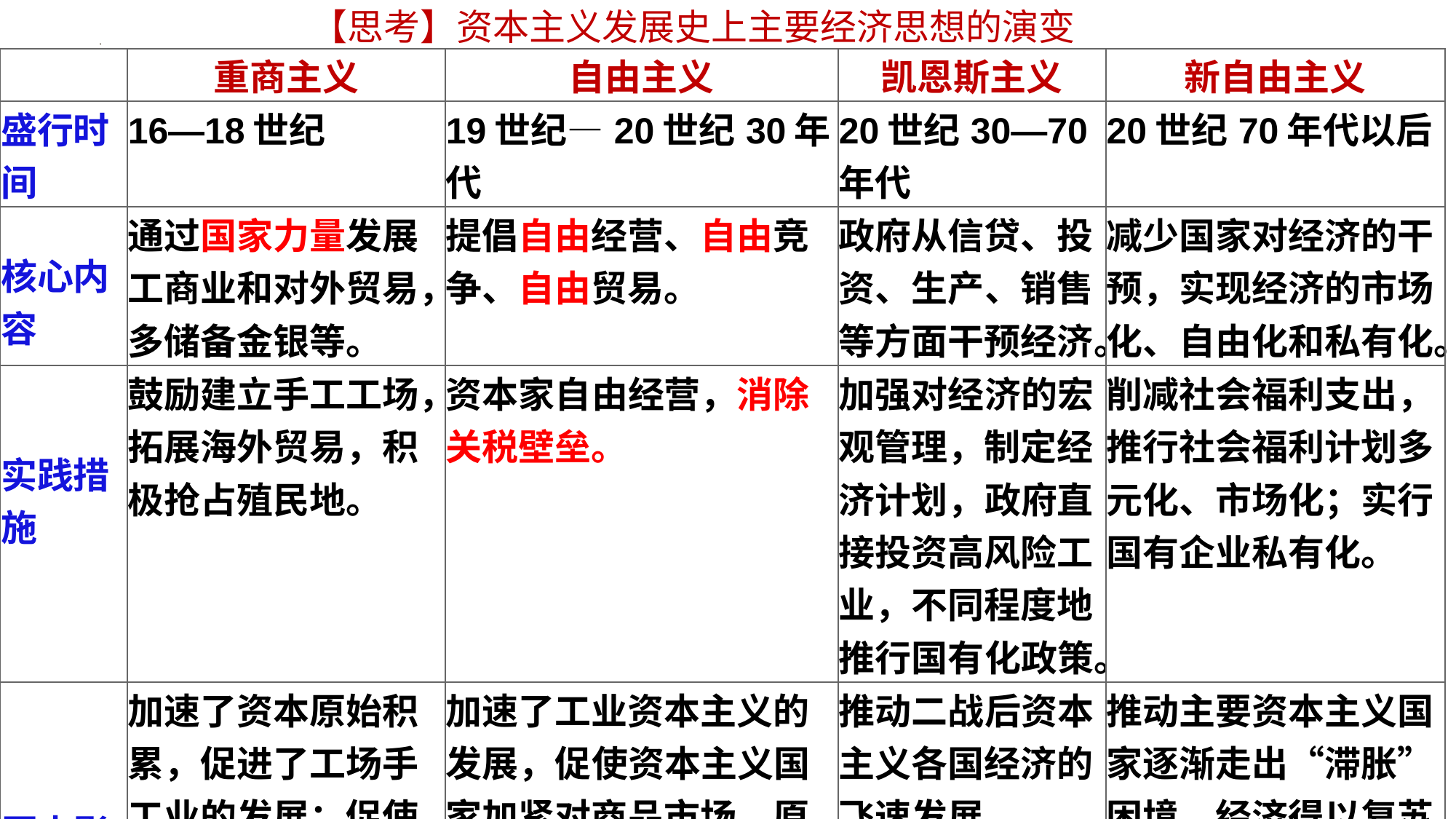

【思考】资本主义发展史上主要经济思想的演变
|  | 重商主义 | 自由主义 | 凯恩斯主义 | 新自由主义 |
| --- | --- | --- | --- | --- |
| 盛行时间 | 16—18世纪 | 19世纪—20世纪30年代 | 20世纪30—70年代 | 20世纪70年代以后 |
| 核心内容 | 通过国家力量发展工商业和对外贸易，多储备金银等。 | 提倡自由经营、自由竞争、自由贸易。 | 政府从信贷、投资、生产、销售等方面干预经济。 | 减少国家对经济的干预，实现经济的市场化、自由化和私有化。 |
| 实践措施 | 鼓励建立手工工场，拓展海外贸易，积极抢占殖民地。 | 资本家自由经营，消除关税壁垒。 | 加强对经济的宏观管理，制定经济计划，政府直接投资高风险工业，不同程度地推行国有化政策。 | 削减社会福利支出，推行社会福利计划多元化、市场化；实行国有企业私有化。 |
| 历史影响 | 加速了资本原始积累，促进了工场手工业的发展；促使西方加紧殖民扩张和贸易争夺。 | 加速了工业资本主义的发展，促使资本主义国家加紧对商品市场、原料产地和投资场所的争夺，促使资本主义世界市场形成。 | 推动二战后资本主义各国经济的飞速发展。 | 推动主要资本主义国家逐渐走出“滞胀”困境，经济得以复苏。 |